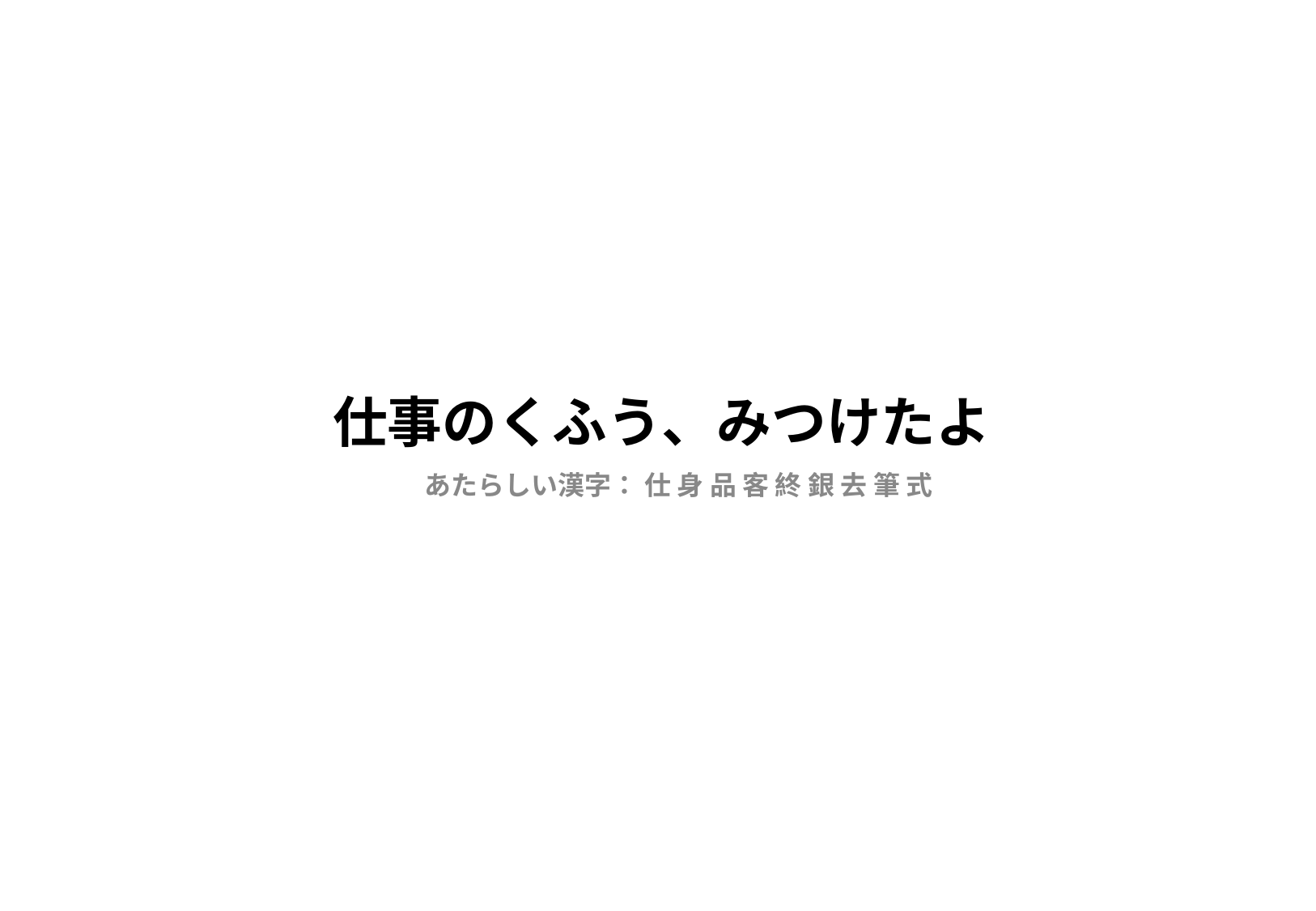

# 仕事のくふう、みつけたよ
あたらしい漢字： 仕 身 品 客 終 銀 去 筆 式